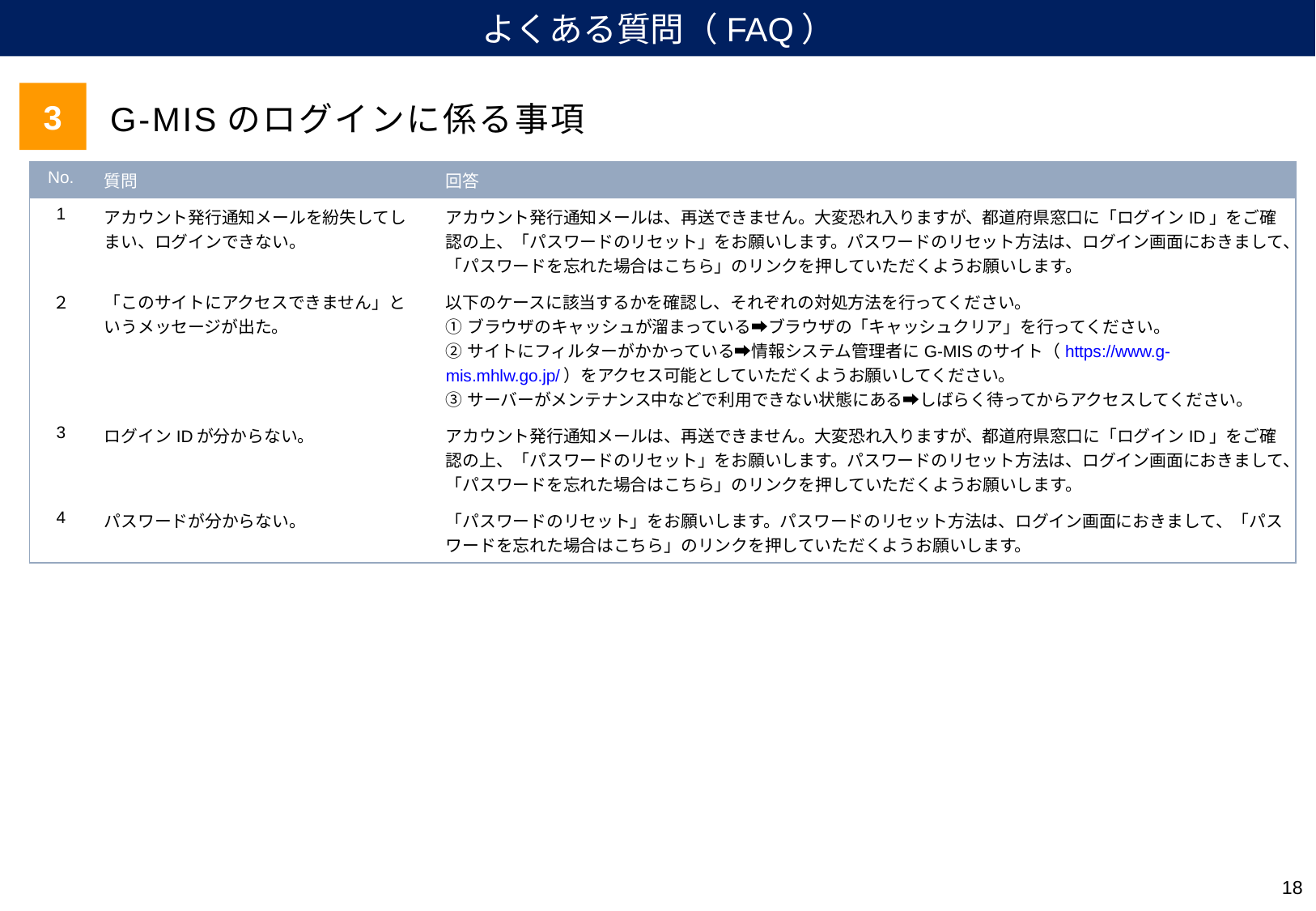

よくある質問（FAQ）
3
G-MISのログインに係る事項
| No. | 質問 | 回答 |
| --- | --- | --- |
| 1 | アカウント発行通知メールを紛失してしまい、ログインできない。 | アカウント発行通知メールは、再送できません。大変恐れ入りますが、都道府県窓口に「ログインID」をご確認の上、「パスワードのリセット」をお願いします。パスワードのリセット方法は、ログイン画面におきまして、「パスワードを忘れた場合はこちら」のリンクを押していただくようお願いします。 |
| ２ | 「このサイトにアクセスできません」というメッセージが出た。 | 以下のケースに該当するかを確認し、それぞれの対処方法を行ってください。 ①ブラウザのキャッシュが溜まっている➡ブラウザの「キャッシュクリア」を行ってください。 ②サイトにフィルターがかかっている➡情報システム管理者にG-MISのサイト（https://www.g-mis.mhlw.go.jp/）をアクセス可能としていただくようお願いしてください。 ③サーバーがメンテナンス中などで利用できない状態にある➡しばらく待ってからアクセスしてください。 |
| 3 | ログインIDが分からない。 | アカウント発行通知メールは、再送できません。大変恐れ入りますが、都道府県窓口に「ログインID」をご確認の上、「パスワードのリセット」をお願いします。パスワードのリセット方法は、ログイン画面におきまして、「パスワードを忘れた場合はこちら」のリンクを押していただくようお願いします。 |
| 4 | パスワードが分からない。 | 「パスワードのリセット」をお願いします。パスワードのリセット方法は、ログイン画面におきまして、「パスワードを忘れた場合はこちら」のリンクを押していただくようお願いします。 |
18